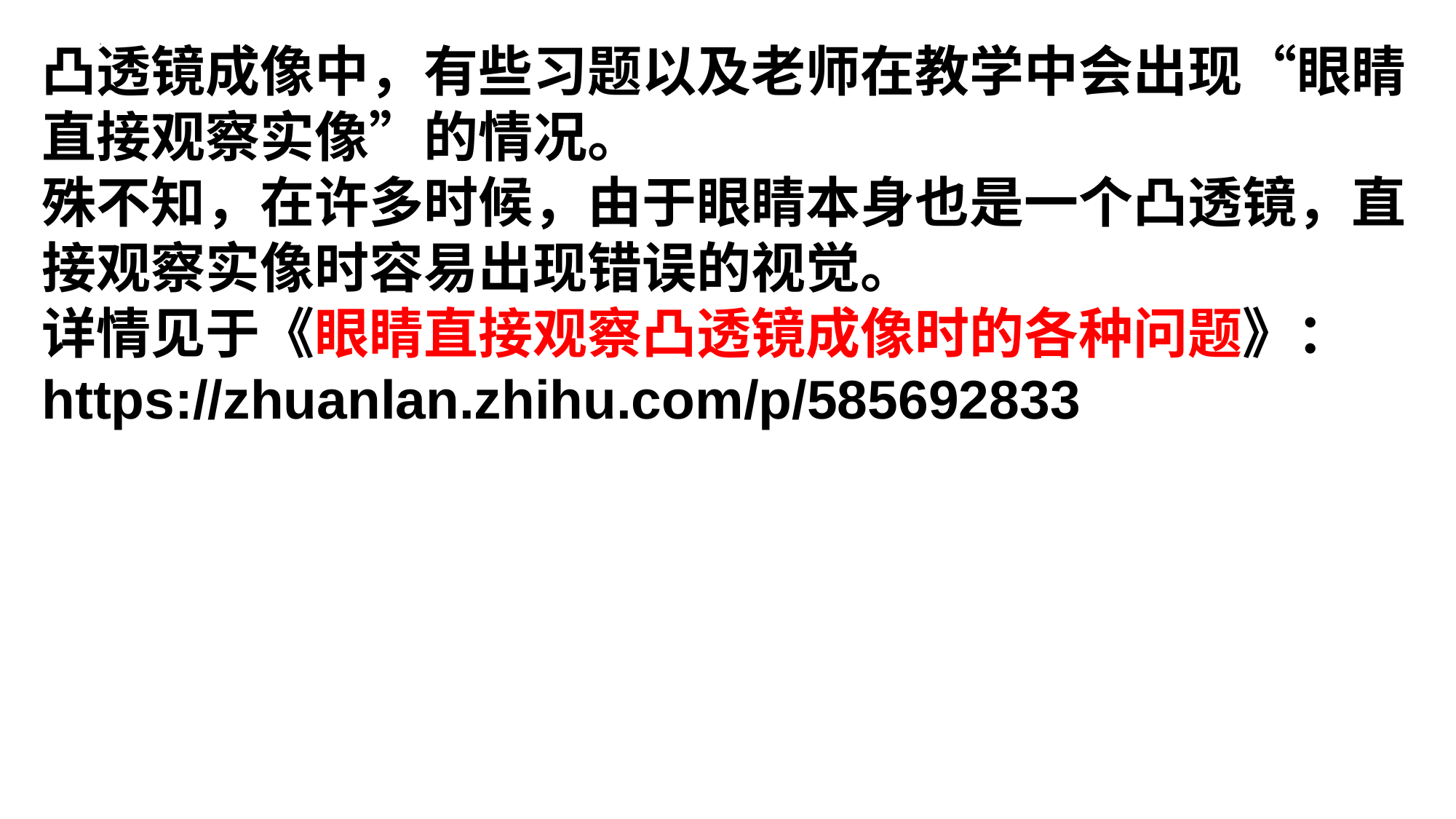

凸透镜成像中，有些习题以及老师在教学中会出现“眼睛直接观察实像”的情况。
殊不知，在许多时候，由于眼睛本身也是一个凸透镜，直接观察实像时容易出现错误的视觉。
详情见于《眼睛直接观察凸透镜成像时的各种问题》：
https://zhuanlan.zhihu.com/p/585692833